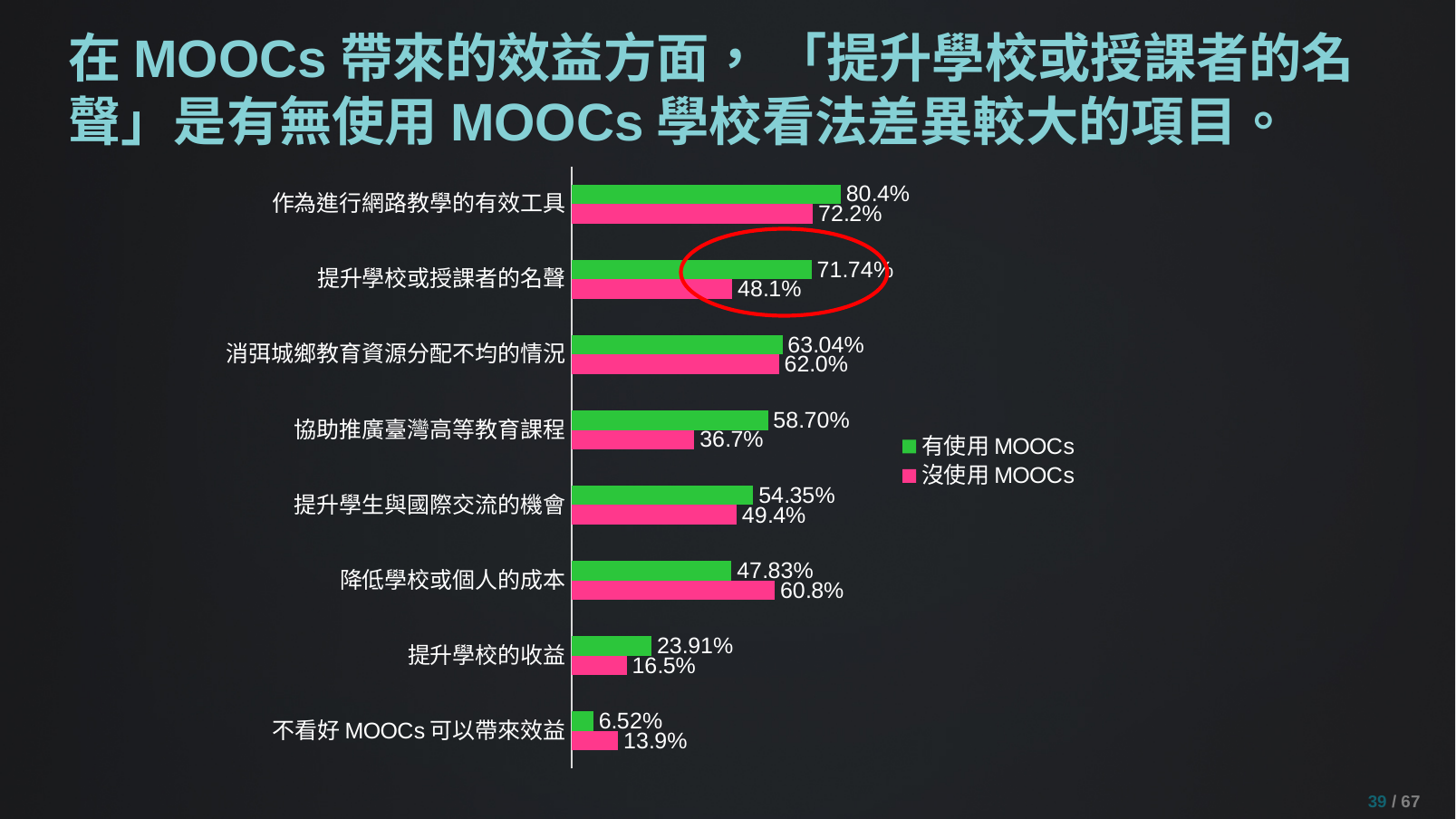

# 在MOOCs帶來的效益方面， 「提升學校或授課者的名聲」是有無使用MOOCs學校看法差異較大的項目。

### Chart

| Category | 沒使用MOOCs | 有使用MOOCs |
|---|---|---|
| 不看好MOOCs可以帶來效益 | 0.139240506329114 | 0.0652173913043478 |
| 提升學校的收益 | 0.164556962025316 | 0.239130434782609 |
| 降低學校或個人的成本 | 0.607594936708861 | 0.478260869565217 |
| 提升學生與國際交流的機會 | 0.493670886075949 | 0.543478260869565 |
| 協助推廣臺灣高等教育課程 | 0.367088607594937 | 0.58695652173913 |
| 消弭城鄉教育資源分配不均的情況 | 0.620253164556962 | 0.630434782608696 |
| 提升學校或授課者的名聲 | 0.481012658227848 | 0.717391304347826 |
| 作為進行網路教學的有效工具 | 0.721518987341772 | 0.804347826086956 |